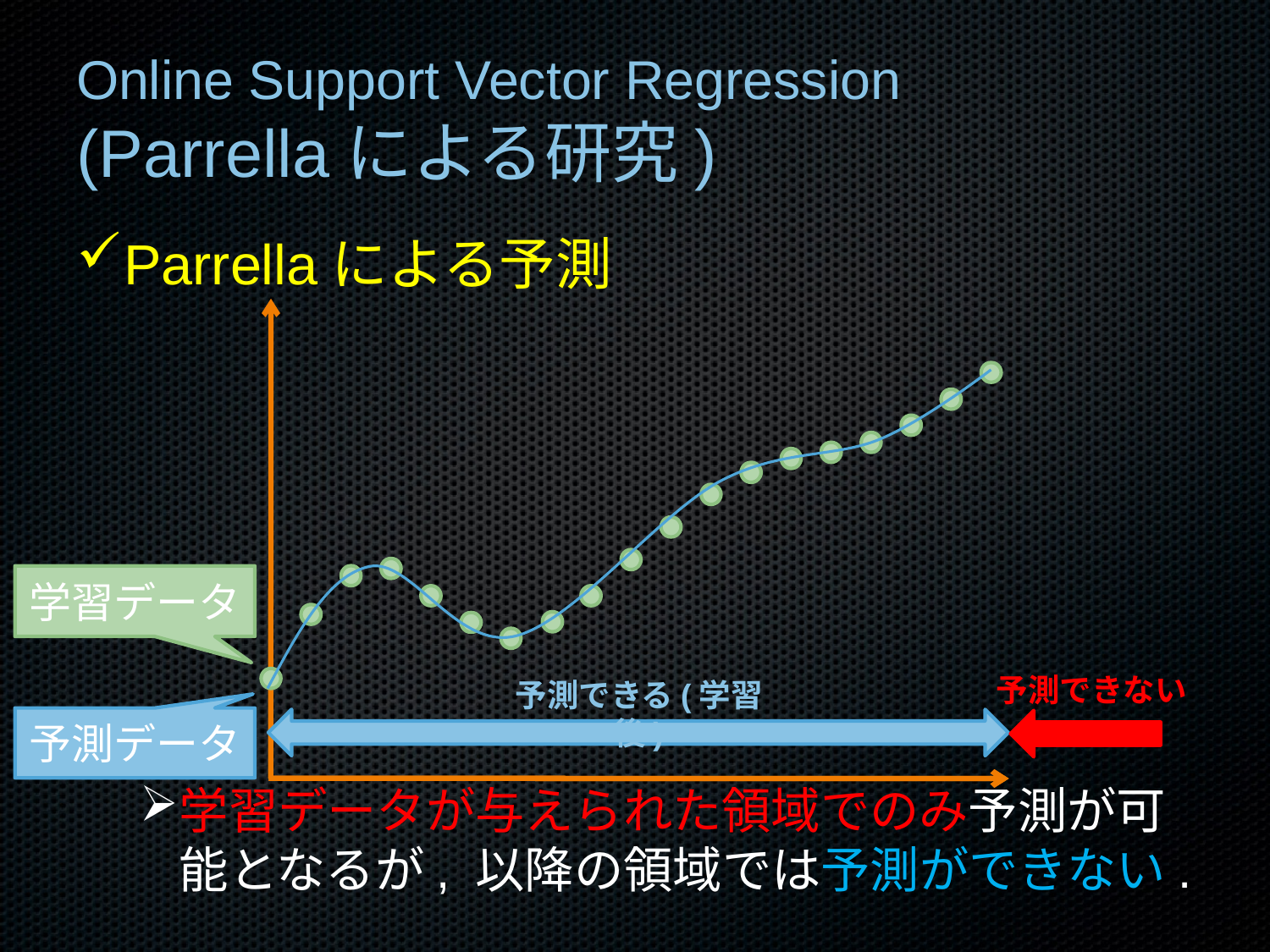

# Online Support Vector Regression (Parrellaによる研究)
Parrellaによる予測

学習データが与えられた領域でのみ予測が可能となるが, 以降の領域では予測ができない.

学習データ

予測できない

予測できる(学習後)
予測データ